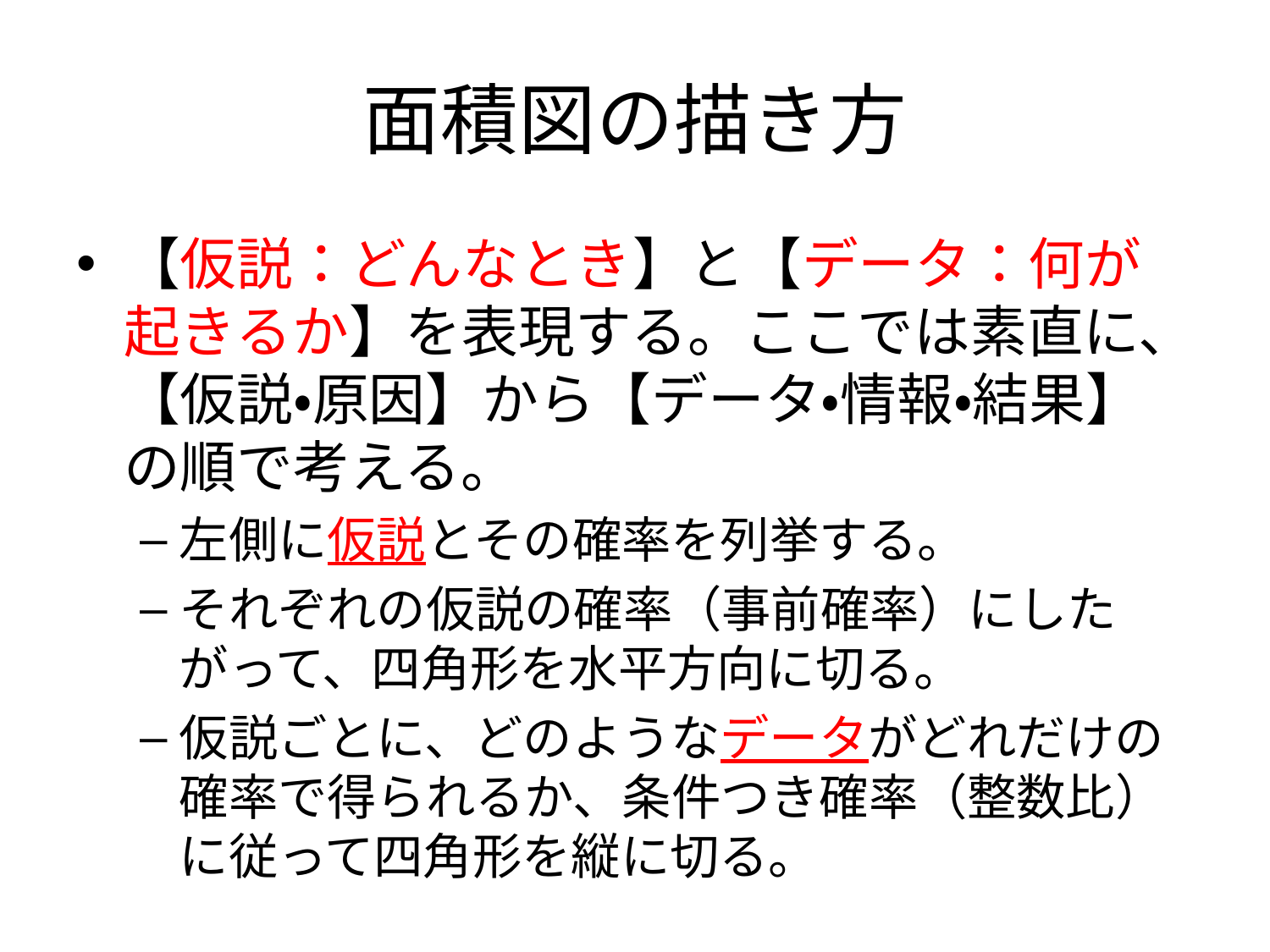

# 面積図の描き方
【仮説：どんなとき】と【データ：何が起きるか】を表現する。ここでは素直に、【仮説・原因】から【データ・情報・結果】の順で考える。
左側に仮説とその確率を列挙する。
それぞれの仮説の確率（事前確率）にしたがって、四角形を水平方向に切る。
仮説ごとに、どのようなデータがどれだけの確率で得られるか、条件つき確率（整数比）に従って四角形を縦に切る。